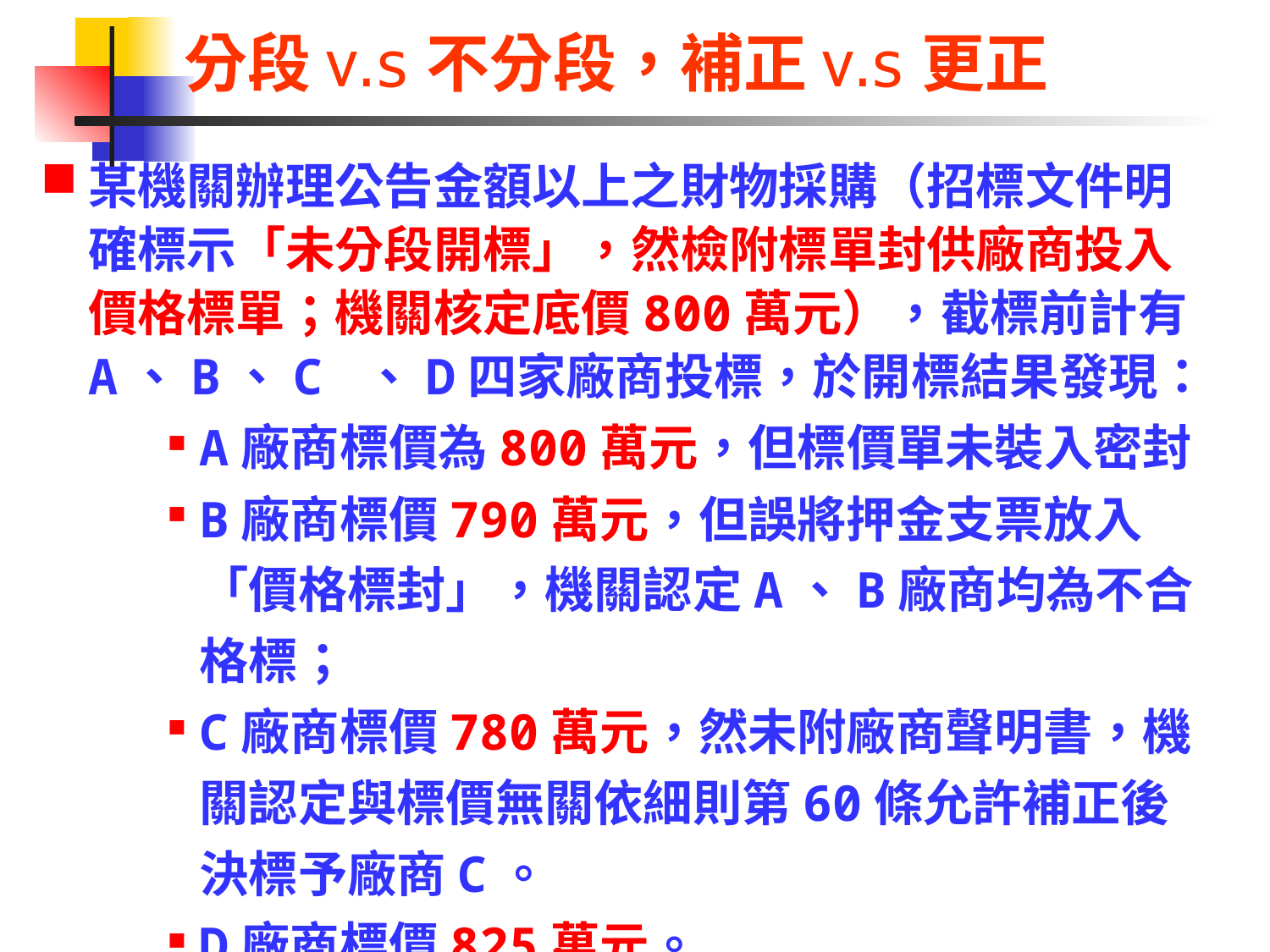

# 分段v.s不分段，補正v.s更正
某機關辦理公告金額以上之財物採購（招標文件明確標示「未分段開標」，然檢附標單封供廠商投入價格標單；機關核定底價800萬元），截標前計有A、B、C 、D四家廠商投標，於開標結果發現：
A廠商標價為800萬元，但標價單未裝入密封
B廠商標價790萬元，但誤將押金支票放入「價格標封」，機關認定A、B廠商均為不合格標；
C廠商標價780萬元，然未附廠商聲明書，機關認定與標價無關依細則第60條允許補正後決標予廠商C。
D廠商標價825萬元。